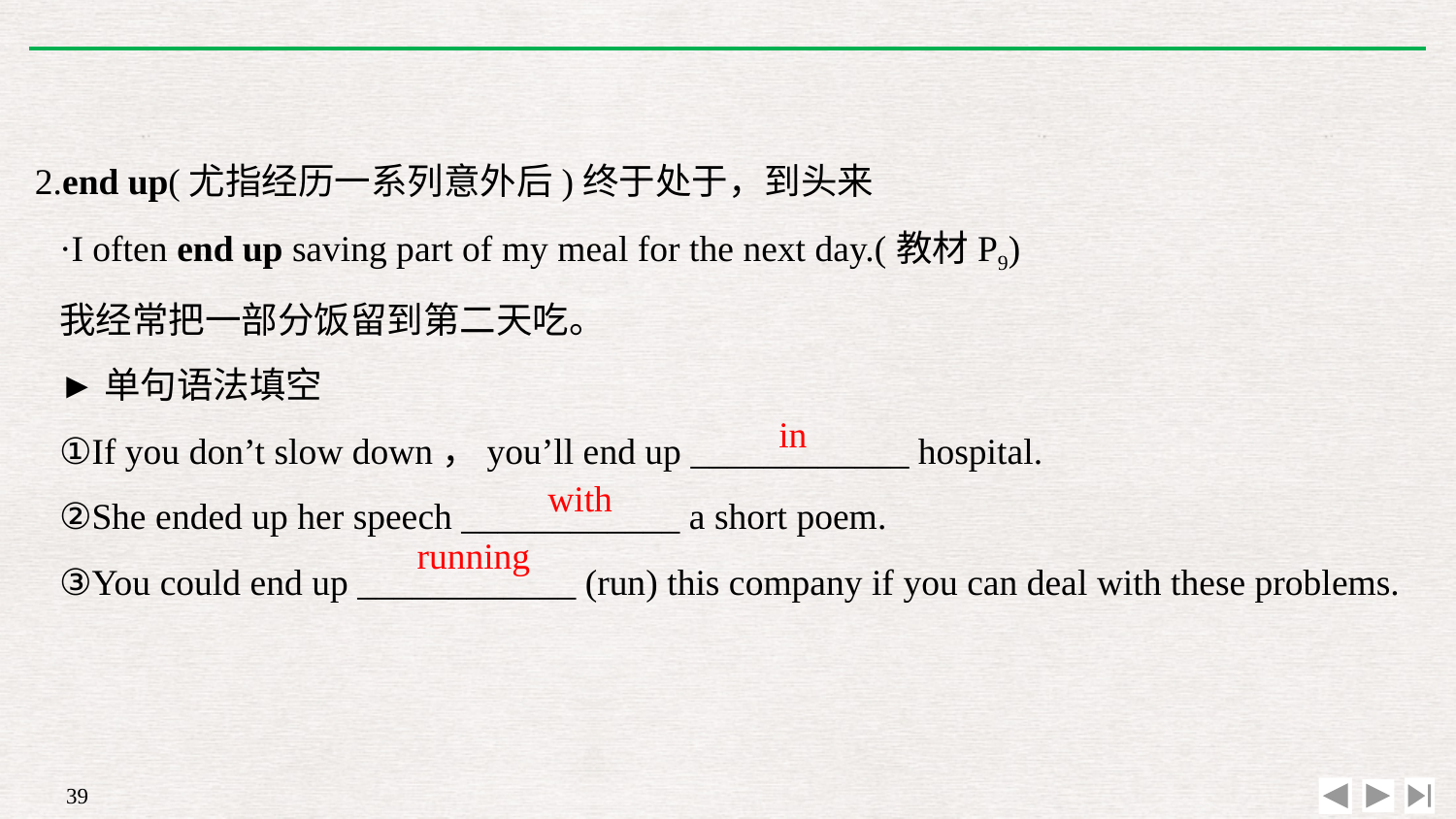

2.end up(尤指经历一系列意外后)终于处于，到头来
·I often end up saving part of my meal for the next day.(教材P9)
我经常把一部分饭留到第二天吃。
►单句语法填空
①If you don’t slow down，you’ll end up ____________ hospital.
②She ended up her speech ____________ a short poem.
③You could end up ____________ (run) this company if you can deal with these problems.
in
with
running